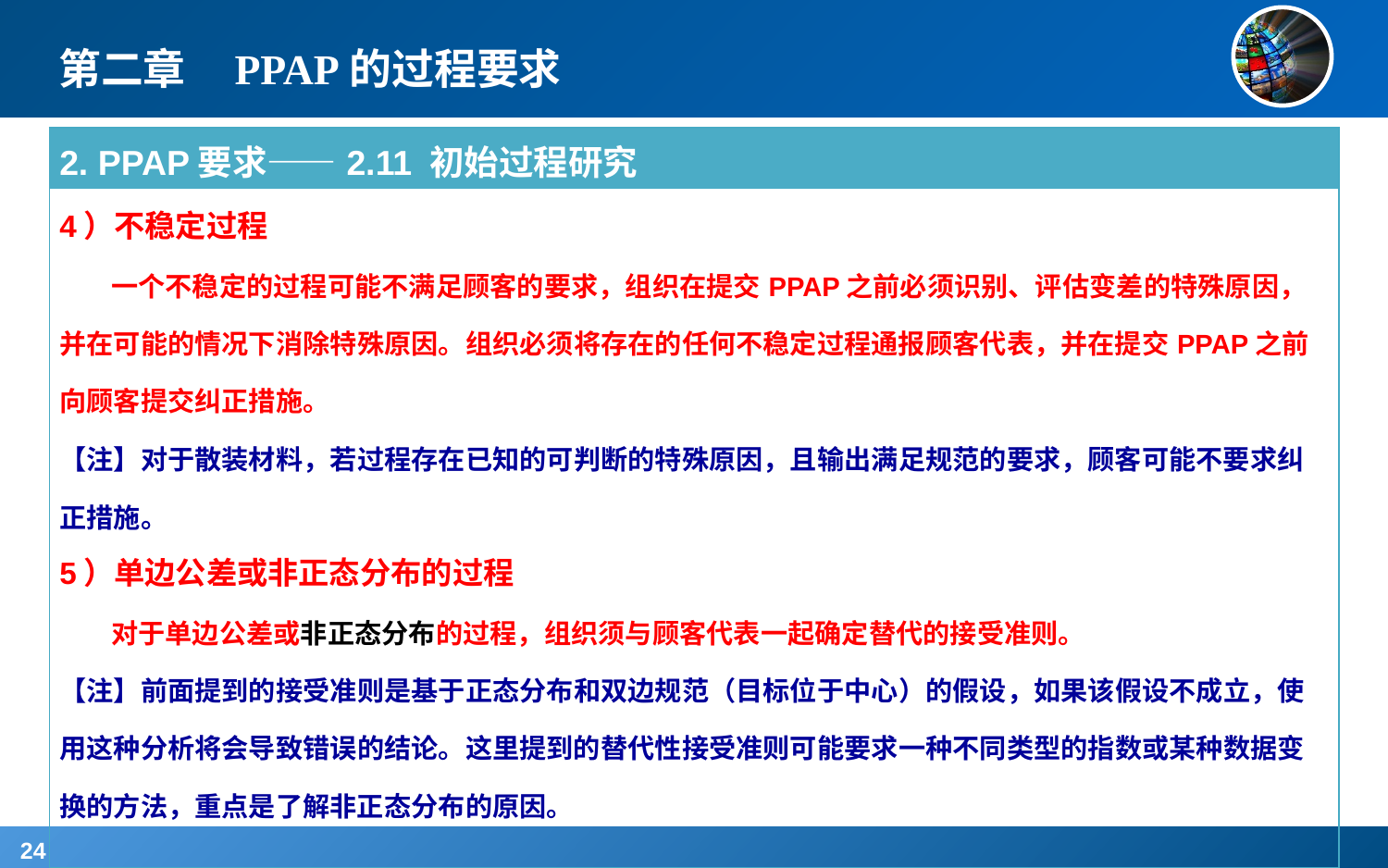

# 第二章    PPAP的过程要求
| 2. PPAP要求——2.11 初始过程研究 |
| --- |
| 4）不稳定过程 一个不稳定的过程可能不满足顾客的要求，组织在提交PPAP之前必须识别、评估变差的特殊原因，并在可能的情况下消除特殊原因。组织必须将存在的任何不稳定过程通报顾客代表，并在提交PPAP之前向顾客提交纠正措施。 【注】对于散装材料，若过程存在已知的可判断的特殊原因，且输出满足规范的要求，顾客可能不要求纠正措施。 5）单边公差或非正态分布的过程 对于单边公差或非正态分布的过程，组织须与顾客代表一起确定替代的接受准则。 【注】前面提到的接受准则是基于正态分布和双边规范（目标位于中心）的假设，如果该假设不成立，使用这种分析将会导致错误的结论。这里提到的替代性接受准则可能要求一种不同类型的指数或某种数据变换的方法，重点是了解非正态分布的原因。 |